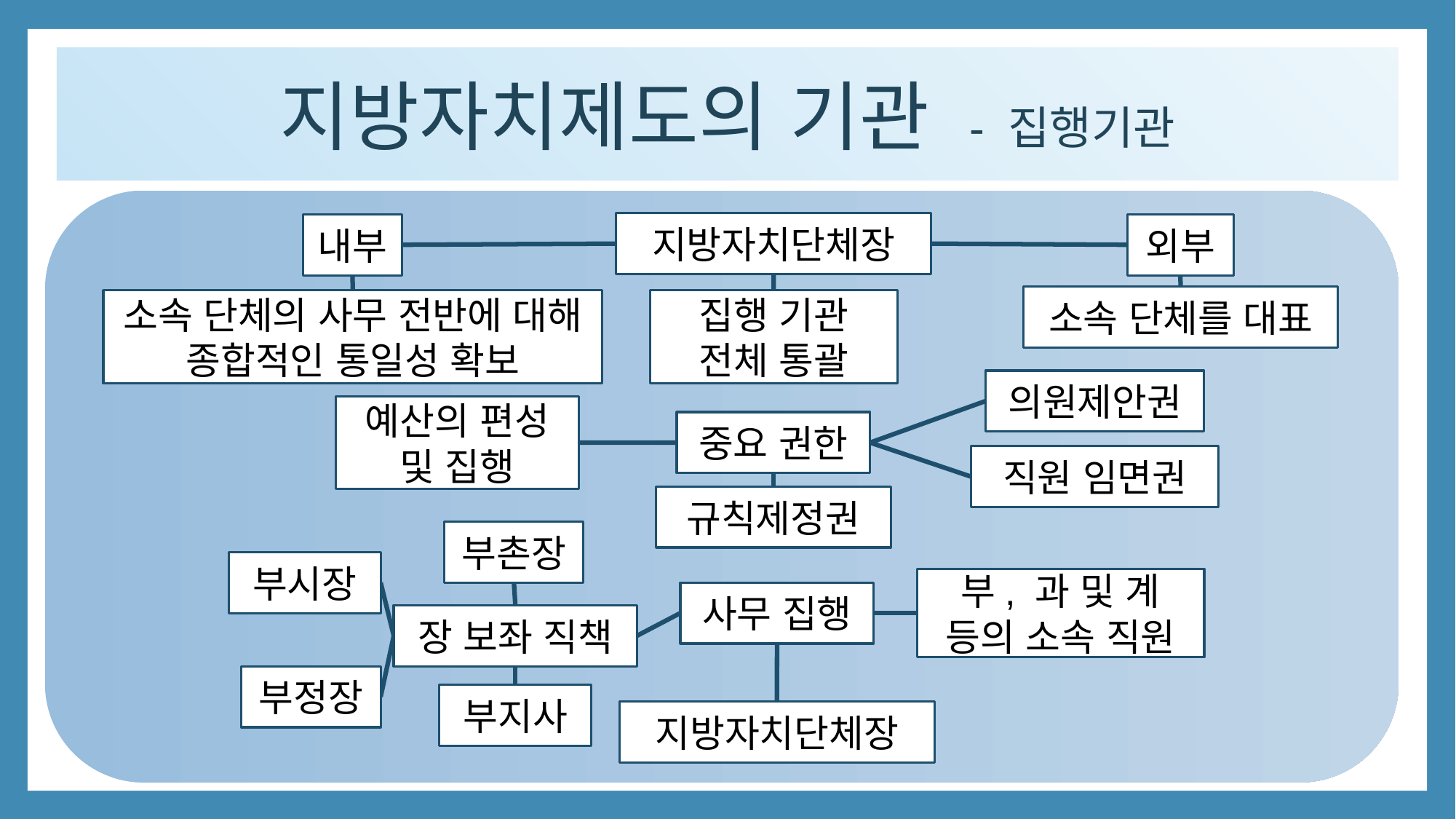

지방자치제도의 기관 - 집행기관

지방자치단체장
내부
외부
소속 단체를 대표
소속 단체의 사무 전반에 대해 종합적인 통일성 확보
집행 기관 전체 통괄
의원제안권
예산의 편성 및 집행
중요 권한
직원 임면권
규칙제정권
부촌장
부시장
부, 과 및 계 등의 소속 직원
사무 집행
장 보좌 직책
부정장
부지사
지방자치단체장